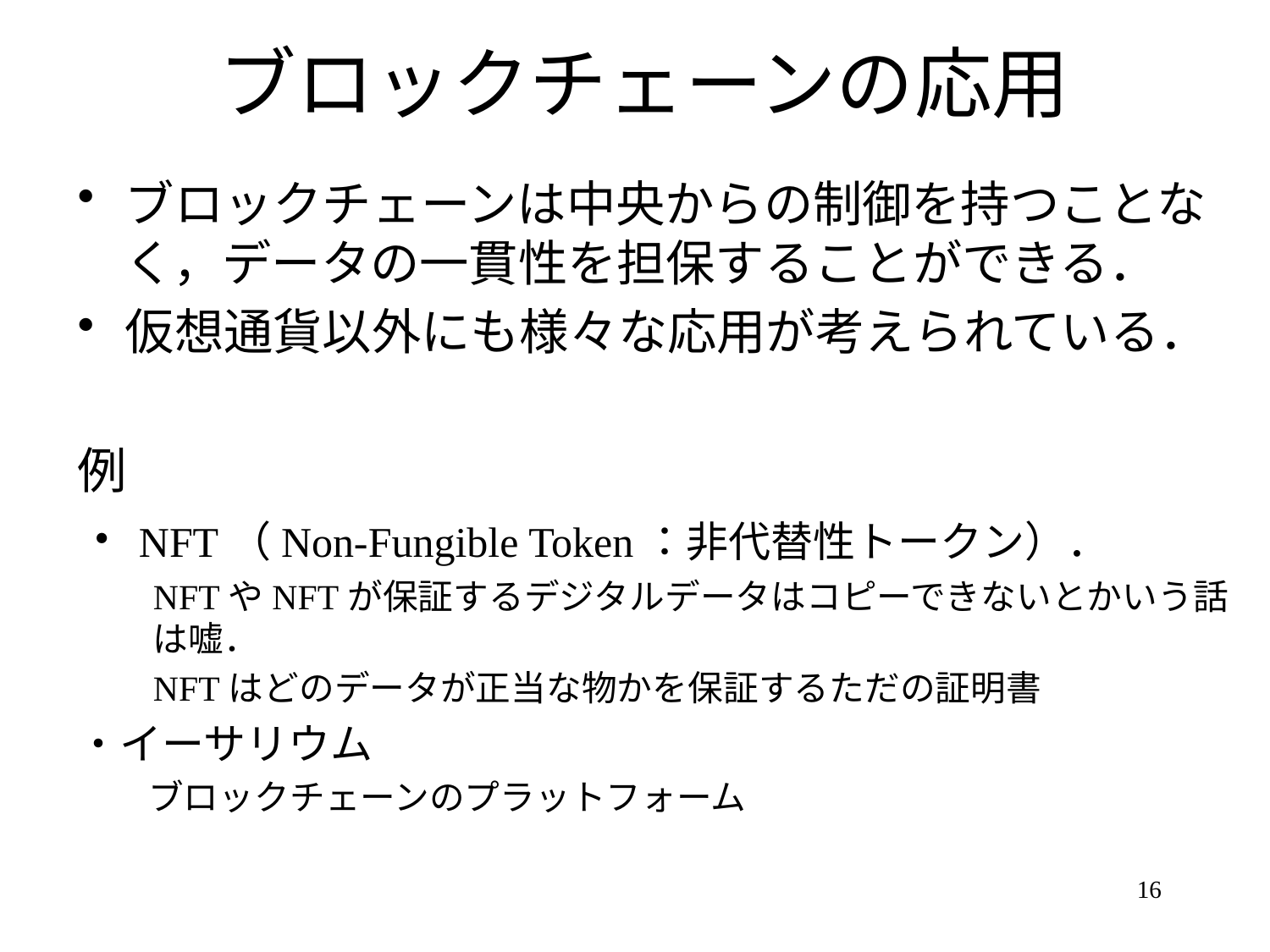

ブロックチェーンの応用
ブロックチェーンは中央からの制御を持つことなく，データの一貫性を担保することができる．
仮想通貨以外にも様々な応用が考えられている．

例
・NFT（Non-Fungible Token：非代替性トークン）．
NFTやNFTが保証するデジタルデータはコピーできないとかいう話は嘘．
NFTはどのデータが正当な物かを保証するただの証明書
・イーサリウム
　　ブロックチェーンのプラットフォーム
16